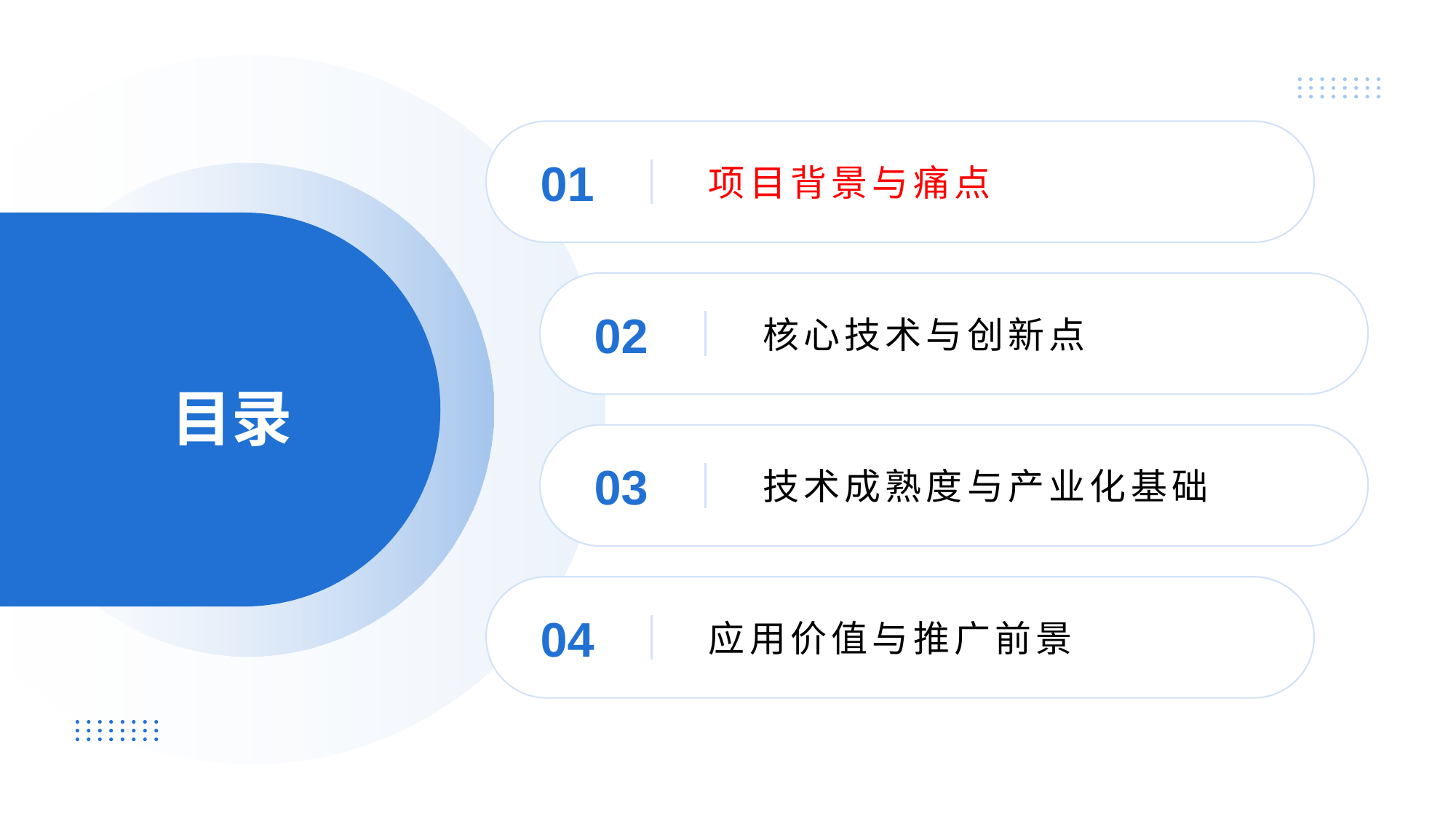

01
项目背景与痛点

02
核心技术与创新点
目录

03
技术成熟度与产业化基础

04
应用价值与推广前景